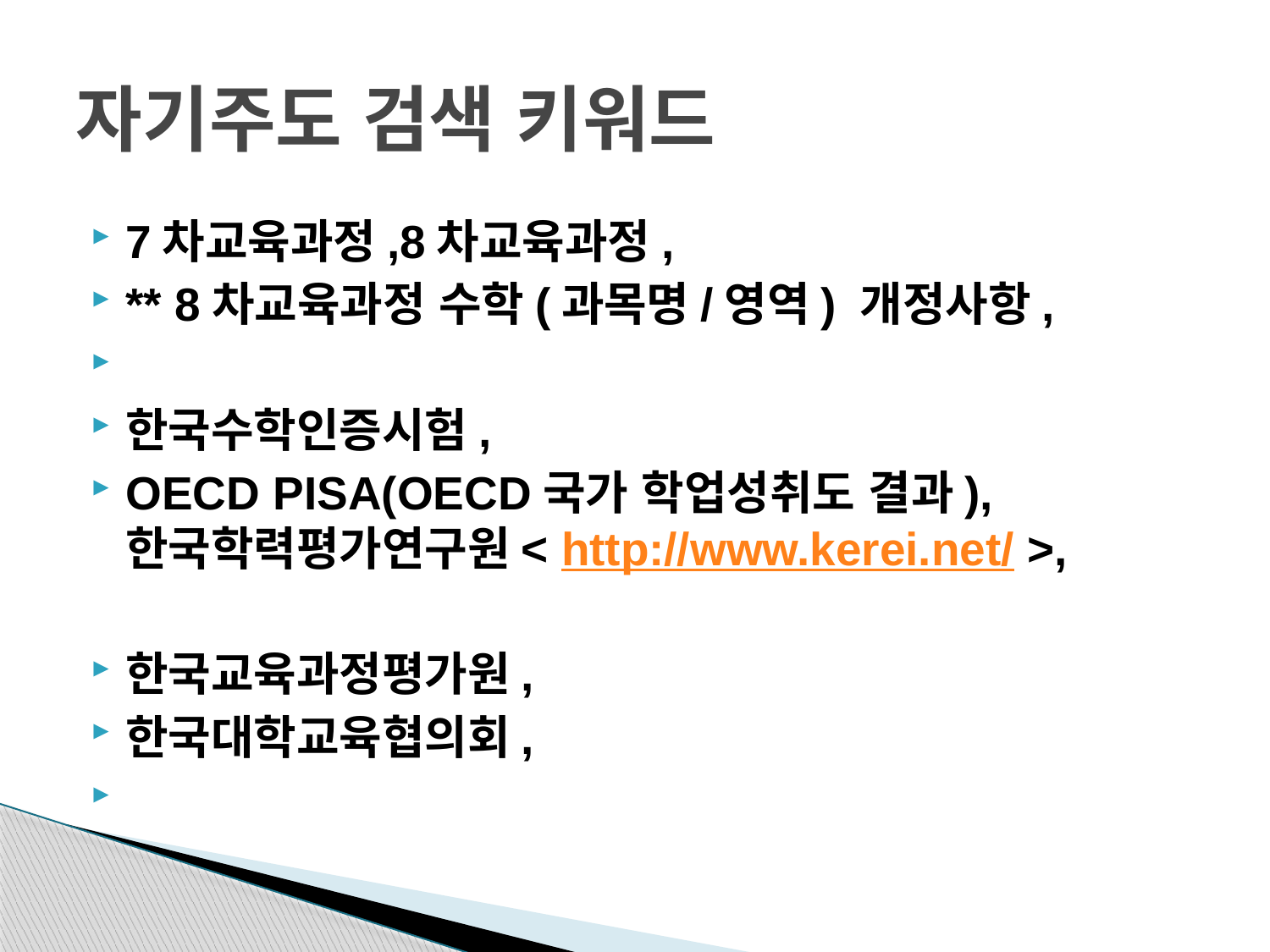

# 자기주도 검색 키워드
7차교육과정,8차교육과정,
** 8차교육과정 수학(과목명/영역) 개정사항,

한국수학인증시험,
OECD PISA(OECD국가 학업성취도 결과),  한국학력평가연구원< http://www.kerei.net/ >,

한국교육과정평가원,
한국대학교육협의회,